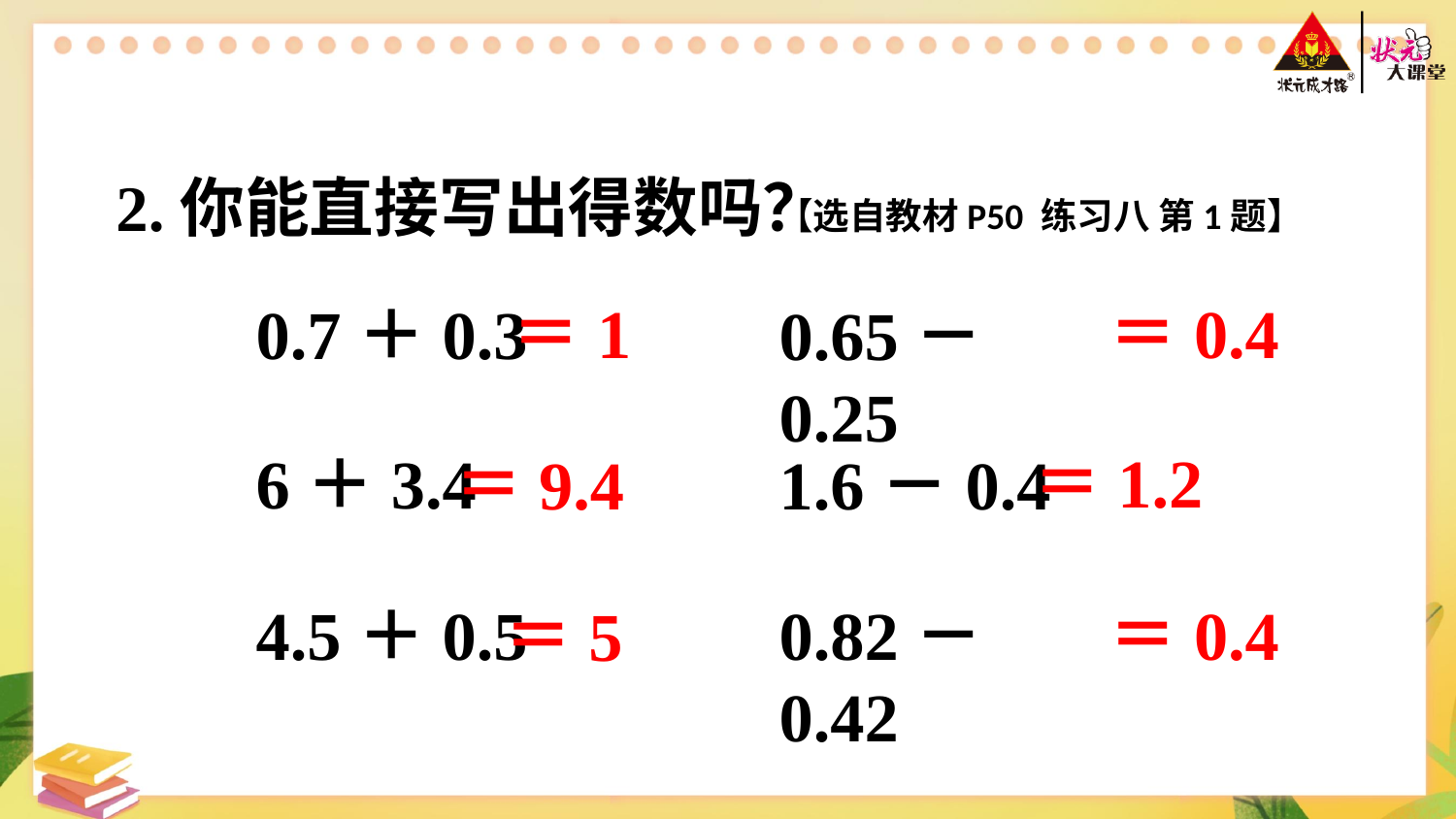

2.你能直接写出得数吗？
【选自教材P50 练习八 第1题】
＝0.4
＝1
0.7＋0.3
0.65－0.25
＝1.2
6＋3.4
＝9.4
1.6－0.4
＝0.4
0.82－0.42
4.5＋0.5
＝5